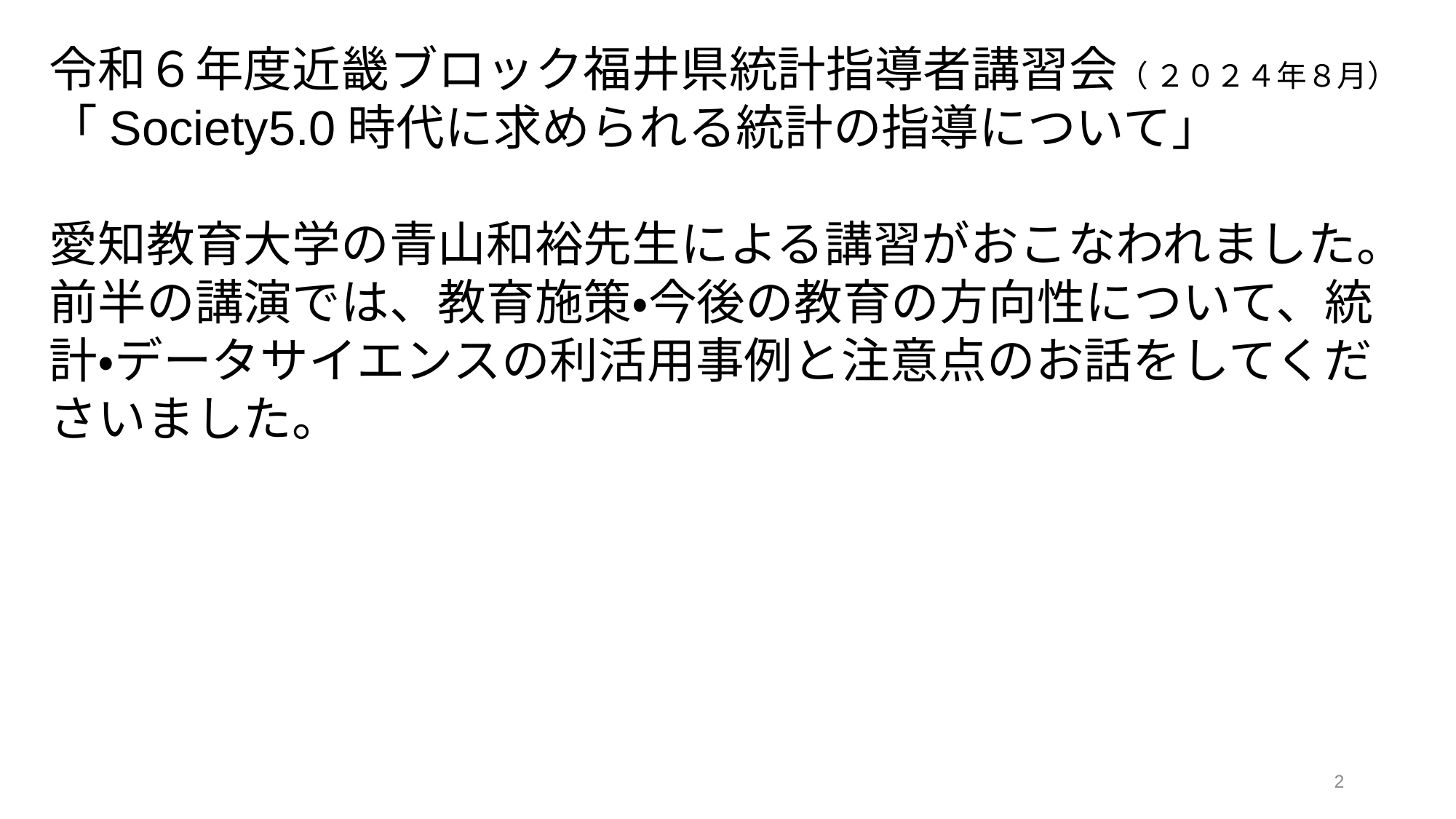

令和６年度近畿ブロック福井県統計指導者講習会（ ２０２４年８月）
「Society5.0時代に求められる統計の指導について」

愛知教育大学の青山和裕先生による講習がおこなわれました。
前半の講演では、教育施策・今後の教育の方向性について、統計・データサイエンスの利活用事例と注意点のお話をしてくださいました。
2